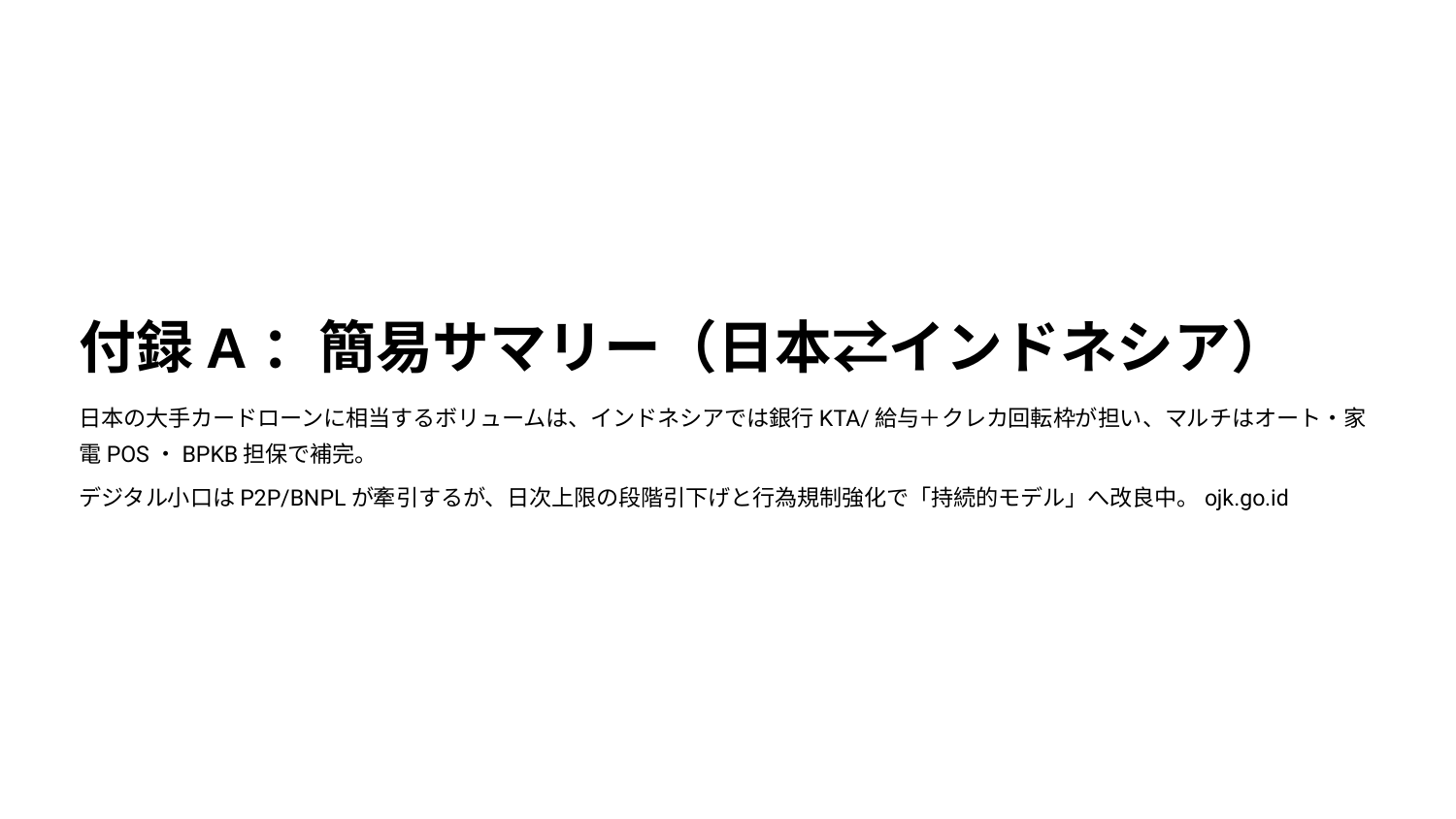

付録A：簡易サマリー（日本⇄インドネシア）
日本の大手カードローンに相当するボリュームは、インドネシアでは銀行KTA/給与＋クレカ回転枠が担い、マルチはオート・家電POS・BPKB担保で補完。
デジタル小口はP2P/BNPLが牽引するが、日次上限の段階引下げと行為規制強化で「持続的モデル」へ改良中。ojk.go.id